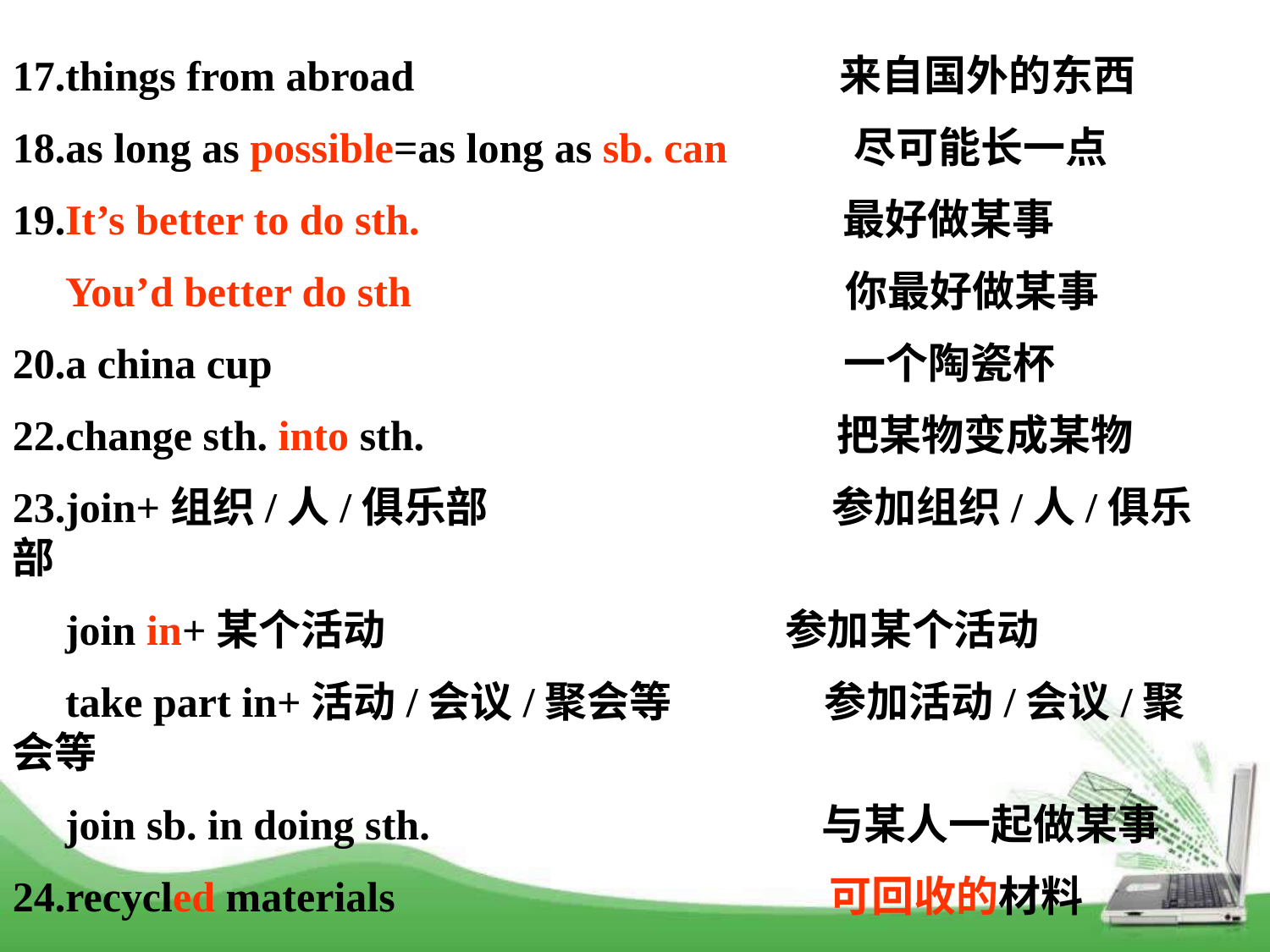

17.things from abroad                                   来自国外的东西
18.as long as possible=as long as sb. can           尽可能长一点
19.It’s better to do sth.                                       最好做某事
     You’d better do sth                                        你最好做某事
20.a china cup                                                     一个陶瓷杯
22.change sth. into sth.                                      把某物变成某物
23.join+组织/人/俱乐部                                    参加组织/人/俱乐部
     join in+某个活动                                          参加某个活动
     take part in+活动/会议/聚会等                参加活动/会议/聚会等
     join sb. in doing sth.                                    与某人一起做某事
24.recycled materials                                        可回收的材料